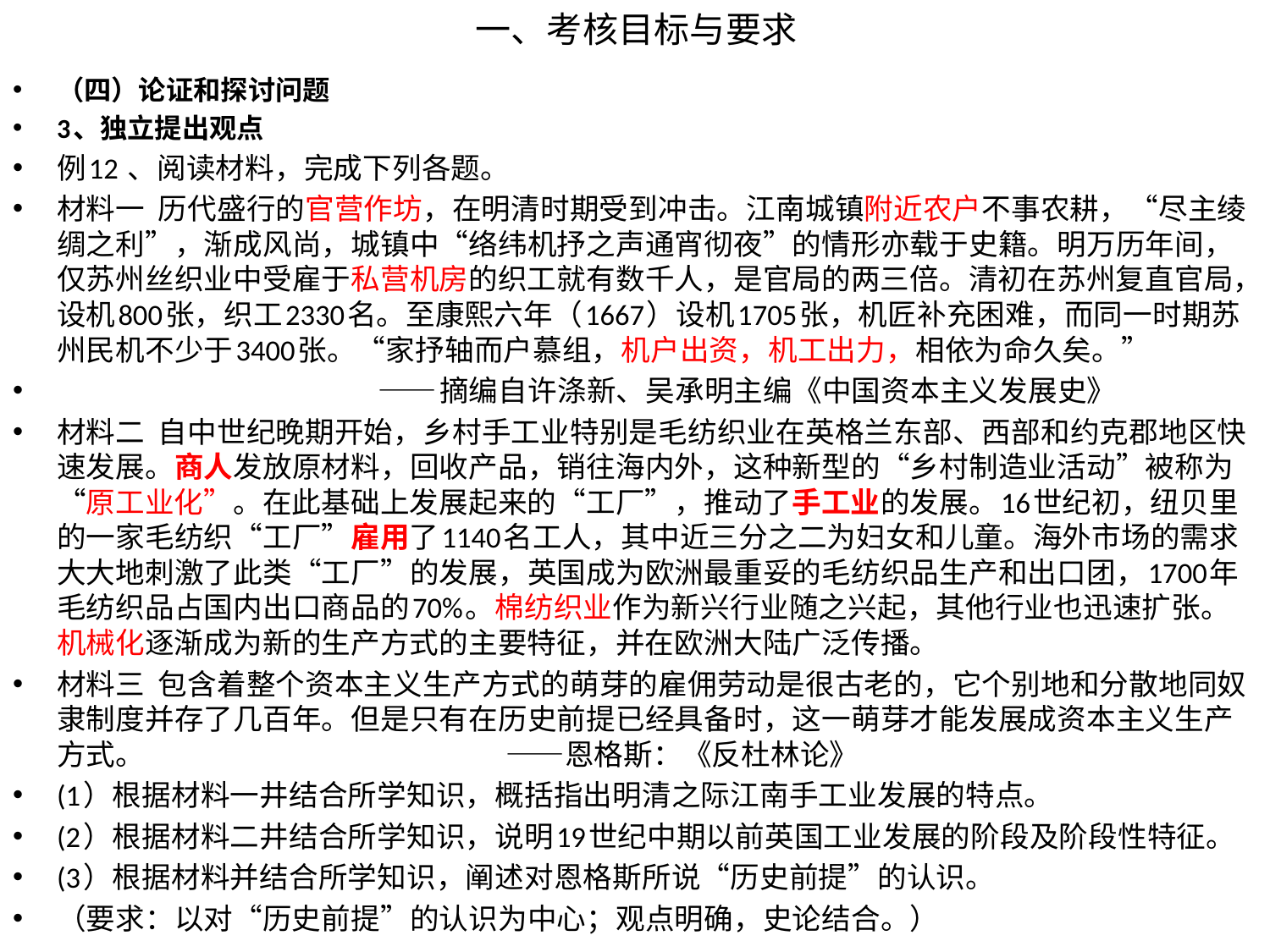

# 一、考核目标与要求
（四）论证和探讨问题
3、独立提出观点
例12 、阅读材料，完成下列各题。
材料一  历代盛行的官营作坊，在明清时期受到冲击。江南城镇附近农户不事农耕，“尽主绫绸之利”，渐成风尚，城镇中“络纬机抒之声通宵彻夜”的情形亦载于史籍。明万历年间，仅苏州丝织业中受雇于私营机房的织工就有数千人，是官局的两三倍。清初在苏州复直官局，设机800张，织工2330名。至康熙六年（1667）设机1705张，机匠补充困难，而同一时期苏州民机不少于3400张。“家抒轴而户慕组，机户出资，机工出力，相依为命久矣。”
                                                 ——摘编自许涤新、吴承明主编《中国资本主义发展史》
材料二  自中世纪晚期开始，乡村手工业特别是毛纺织业在英格兰东部、西部和约克郡地区快速发展。商人发放原材料，回收产品，销往海内外，这种新型的“乡村制造业活动”被称为“原工业化”。在此基础上发展起来的“工厂”，推动了手工业的发展。16世纪初，纽贝里的一家毛纺织“工厂”雇用了1140名工人，其中近三分之二为妇女和儿童。海外市场的需求大大地刺激了此类“工厂”的发展，英国成为欧洲最重妥的毛纺织品生产和出口团，1700年毛纺织品占国内出口商品的70%。棉纺织业作为新兴行业随之兴起，其他行业也迅速扩张。机械化逐渐成为新的生产方式的主要特征，并在欧洲大陆广泛传播。
材料三  包含着整个资本主义生产方式的萌芽的雇佣劳动是很古老的，它个别地和分散地同奴隶制度并存了几百年。但是只有在历史前提已经具备时，这一萌芽才能发展成资本主义生产方式。                                                       ——恩格斯：《反杜林论》
(1）根据材料一井结合所学知识，概括指出明清之际江南手工业发展的特点。
(2）根据材料二井结合所学知识，说明19世纪中期以前英国工业发展的阶段及阶段性特征。
(3）根据材料并结合所学知识，阐述对恩格斯所说“历史前提”的认识。
（要求：以对“历史前提”的认识为中心；观点明确，史论结合。）